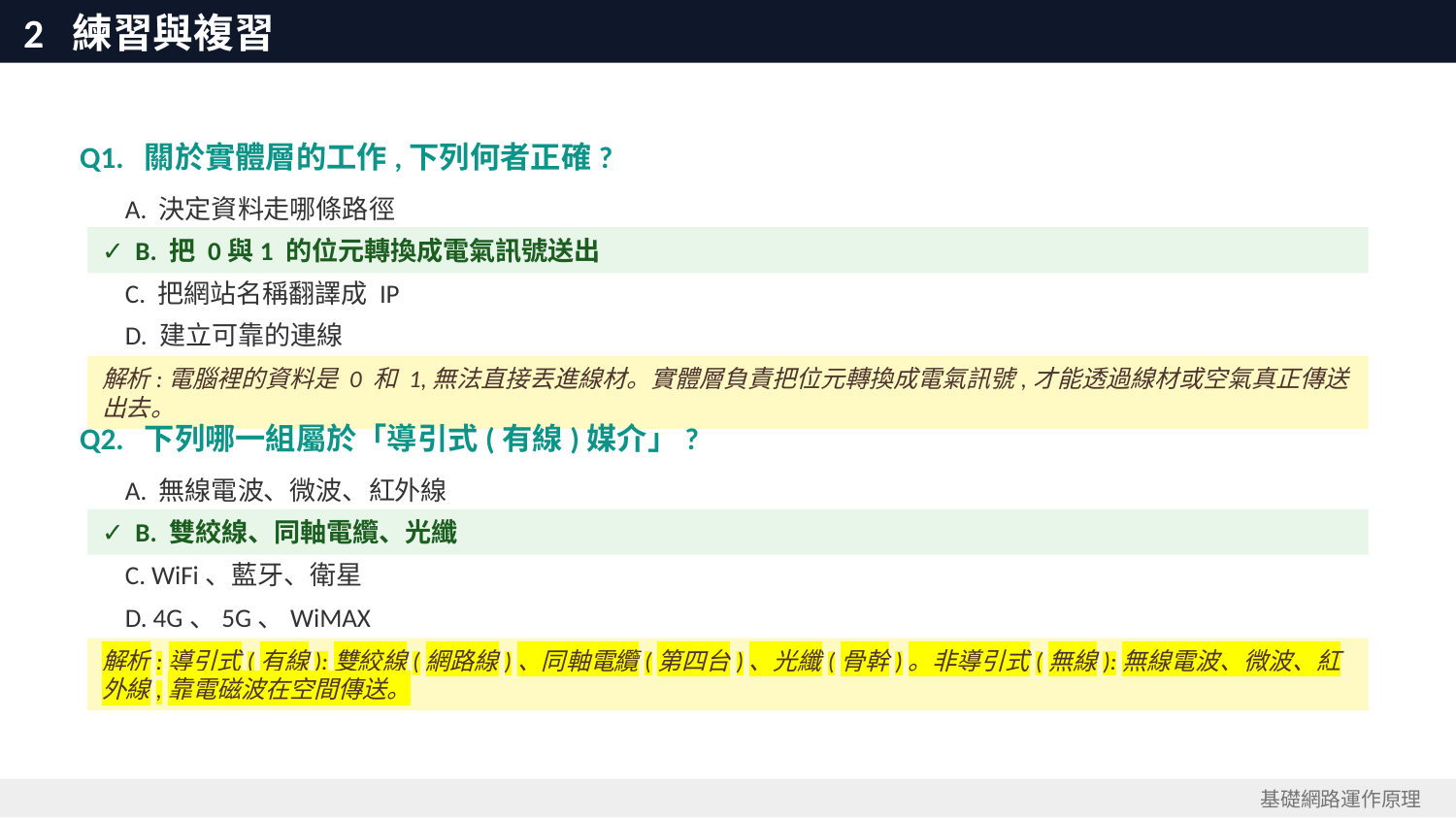

2  練習與複習
Q1.  關於實體層的工作,下列何者正確?
    A. 決定資料走哪條路徑
✓  B. 把 0與1 的位元轉換成電氣訊號送出
    C. 把網站名稱翻譯成 IP
    D. 建立可靠的連線
解析:電腦裡的資料是 0 和 1,無法直接丟進線材。實體層負責把位元轉換成電氣訊號,才能透過線材或空氣真正傳送出去。
Q2.  下列哪一組屬於「導引式(有線)媒介」?
    A. 無線電波、微波、紅外線
✓  B. 雙絞線、同軸電纜、光纖
    C. WiFi、藍牙、衛星
    D. 4G、5G、WiMAX
解析:導引式(有線):雙絞線(網路線)、同軸電纜(第四台)、光纖(骨幹)。非導引式(無線):無線電波、微波、紅外線,靠電磁波在空間傳送。
基礎網路運作原理